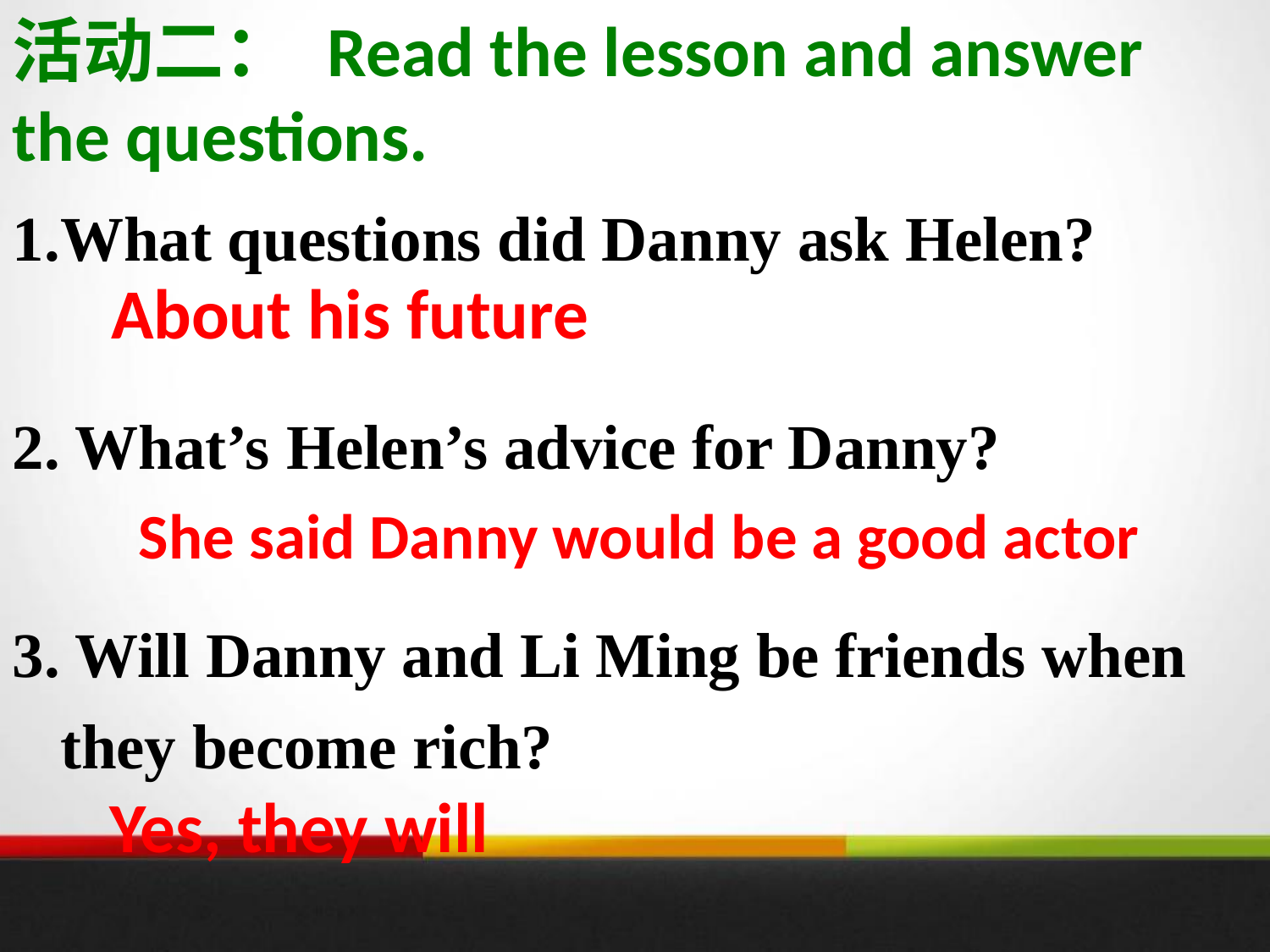

活动二： Read the lesson and answer the questions.
What questions did Danny ask Helen?

2. What’s Helen’s advice for Danny?

3. Will Danny and Li Ming be friends when they become rich?
About his future
She said Danny would be a good actor
Yes, they will